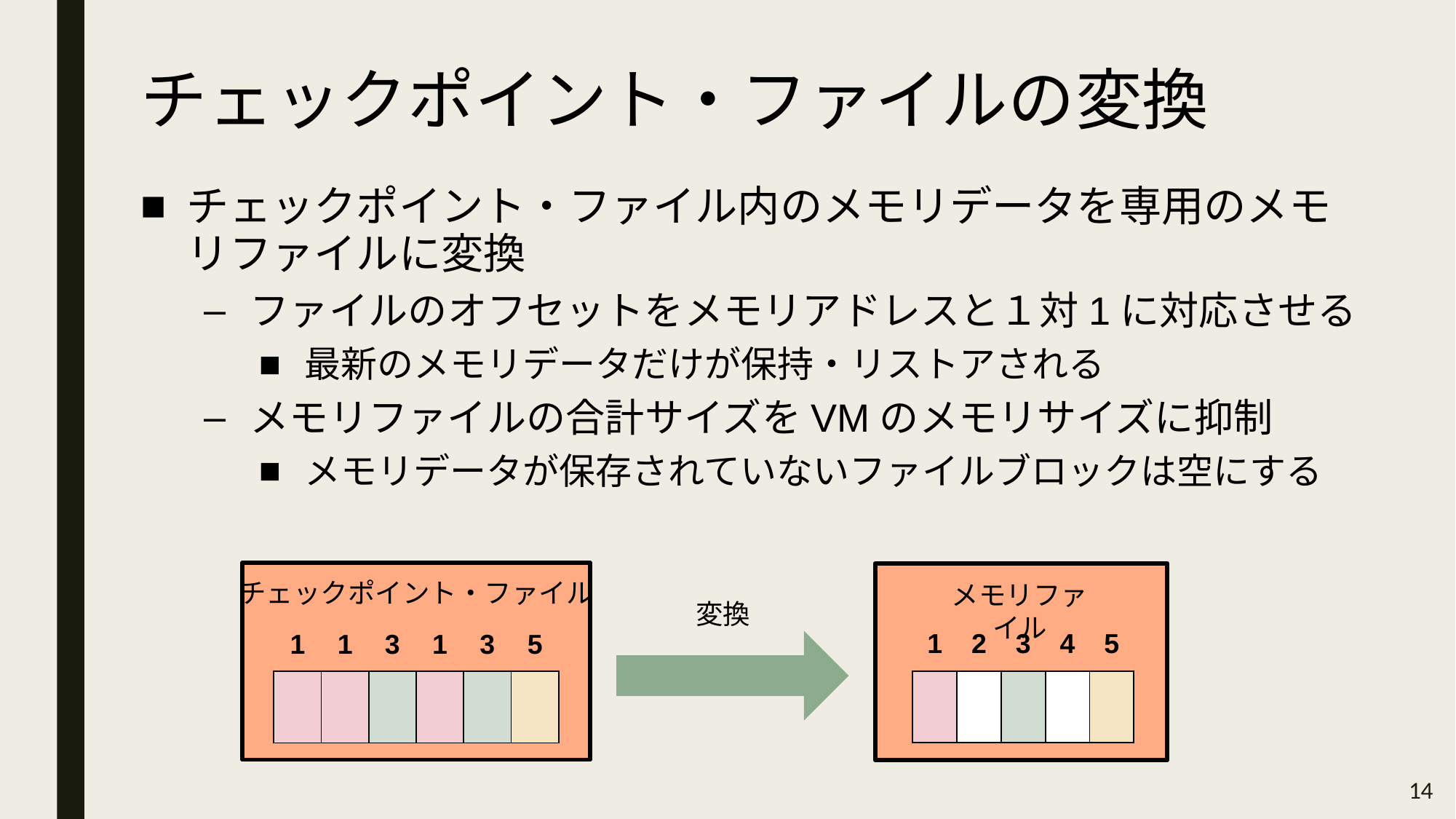

# チェックポイント・ファイルの変換
チェックポイント・ファイル内のメモリデータを専用のメモリファイルに変換
ファイルのオフセットをメモリアドレスと１対1に対応させる
最新のメモリデータだけが保持・リストアされる
メモリファイルの合計サイズをVMのメモリサイズに抑制
メモリデータが保存されていないファイルブロックは空にする

チェックポイント・ファイル
メモリファイル
変換
| 1 | 2 | 3 | 4 | 5 |
| --- | --- | --- | --- | --- |
| 1 | 1 | 3 | 1 | 3 | 5 |
| --- | --- | --- | --- | --- | --- |

|  |  |  |  |  |
| --- | --- | --- | --- | --- |
|  |  |  |  |  |  |
| --- | --- | --- | --- | --- | --- |
14